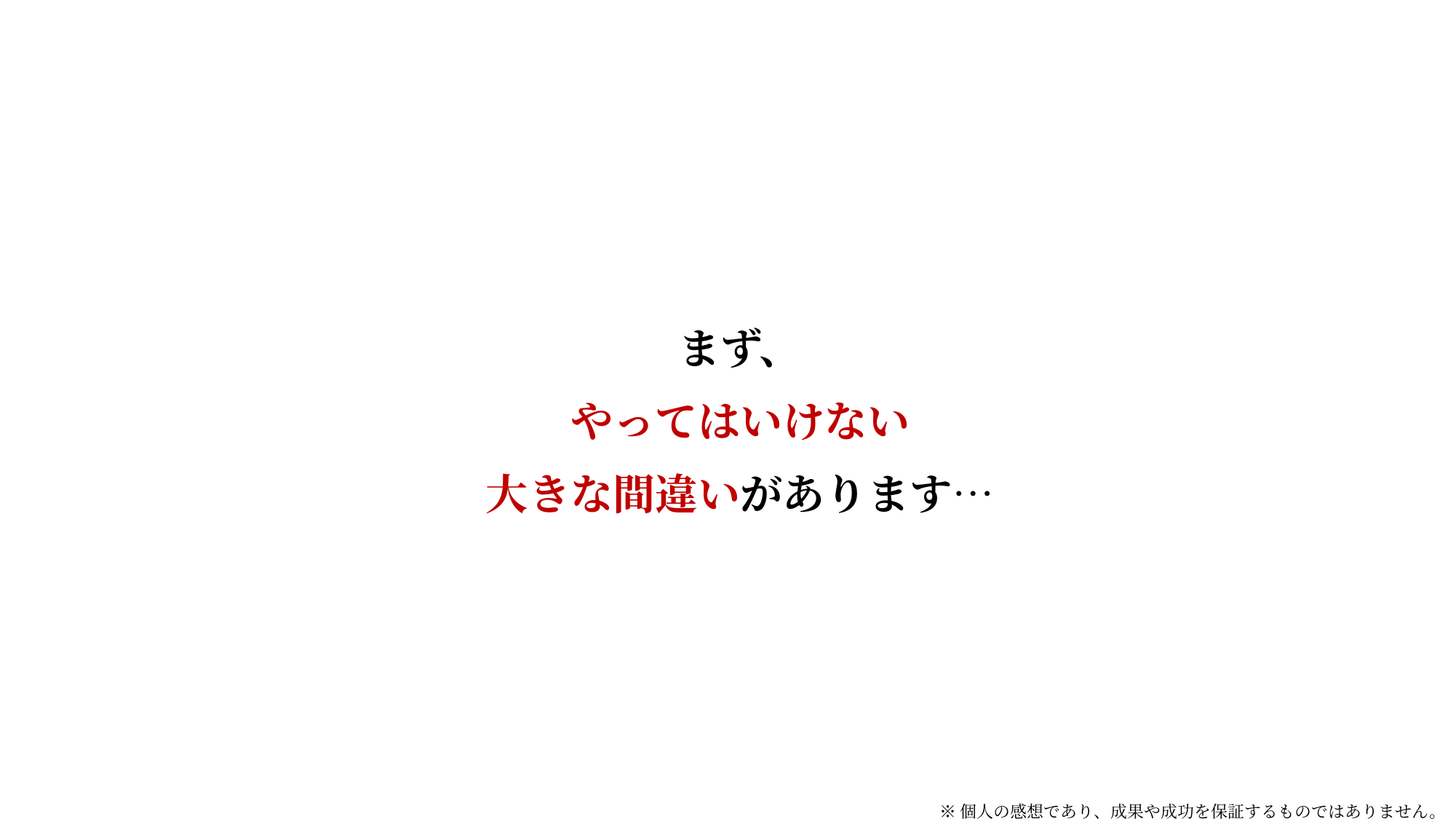

まず、
やってはいけない
大きな間違いがあります…
※個人の感想であり、成果や成功を保証するものではありません。